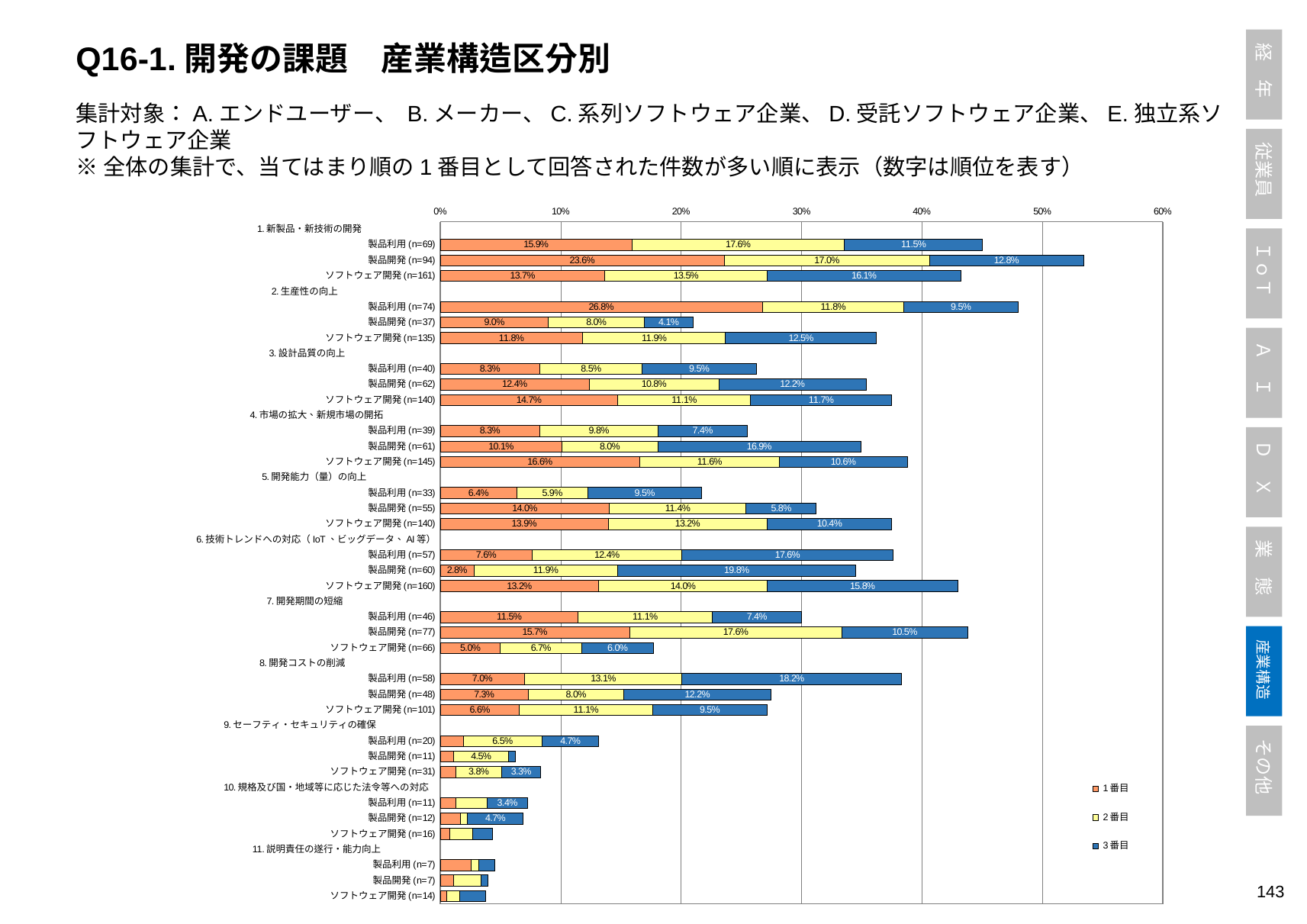

Q16-1.開発の課題　産業構造区分別
集計対象：A.エンドユーザー、 B.メーカー、C.系列ソフトウェア企業、D.受託ソフトウェア企業、E.独立系ソフトウェア企業
※全体の集計で、当てはまり順の1番目として回答された件数が多い順に表示（数字は順位を表す）

### Chart

| Category | 1番目 | 2番目 | 3番目 |
|---|---|---|---|
| 1.新製品・新技術の開発                                | None | None | None |
| 製品利用(n=69) | 0.1592356687898089 | 0.17647058823529413 | 0.11486486486486487 |
| 製品開発(n=94) | 0.23595505617977527 | 0.17045454545454544 | 0.12790697674418605 |
| ソフトウェア開発(n=161) | 0.1368421052631579 | 0.1347708894878706 | 0.16076294277929154 |
| 2.生産性の向上                                          | None | None | None |
| 製品利用(n=74) | 0.267515923566879 | 0.11764705882352941 | 0.0945945945945946 |
| 製品開発(n=37) | 0.0898876404494382 | 0.07954545454545454 | 0.040697674418604654 |
| ソフトウェア開発(n=135) | 0.11842105263157894 | 0.11859838274932614 | 0.12534059945504086 |
| 3.設計品質の向上                                       | None | None | None |
| 製品利用(n=40) | 0.08280254777070063 | 0.08496732026143791 | 0.0945945945945946 |
| 製品開発(n=62) | 0.12359550561797752 | 0.10795454545454546 | 0.12209302325581395 |
| ソフトウェア開発(n=140) | 0.14736842105263157 | 0.1105121293800539 | 0.11716621253405994 |
| 4.市場の拡大、新規市場の開拓                       | None | None | None |
| 製品利用(n=39) | 0.08280254777070063 | 0.09803921568627451 | 0.07432432432432433 |
| 製品開発(n=61) | 0.10112359550561797 | 0.07954545454545454 | 0.1686046511627907 |
| ソフトウェア開発(n=145) | 0.16578947368421051 | 0.11590296495956873 | 0.10626702997275204 |
| 5.開発能力（量）の向上                              | None | None | None |
| 製品利用(n=33) | 0.06369426751592357 | 0.058823529411764705 | 0.0945945945945946 |
| 製品開発(n=55) | 0.1404494382022472 | 0.11363636363636363 | 0.05813953488372093 |
| ソフトウェア開発(n=140) | 0.1394736842105263 | 0.1320754716981132 | 0.10354223433242507 |
| 6.技術トレンドへの対応（IoT、ビッグデータ、AI等） | None | None | None |
| 製品利用(n=57) | 0.07643312101910828 | 0.12418300653594772 | 0.17567567567567569 |
| 製品開発(n=60) | 0.028089887640449437 | 0.11931818181818182 | 0.19767441860465115 |
| ソフトウェア開発(n=160) | 0.13157894736842105 | 0.14016172506738545 | 0.15803814713896458 |
| 7.開発期間の短縮                                        | None | None | None |
| 製品利用(n=46) | 0.11464968152866242 | 0.1111111111111111 | 0.07432432432432433 |
| 製品開発(n=77) | 0.15730337078651685 | 0.17613636363636365 | 0.10465116279069768 |
| ソフトウェア開発(n=66) | 0.05 | 0.0673854447439353 | 0.05994550408719346 |
| 8.開発コストの削減                                       | None | None | None |
| 製品利用(n=58) | 0.07006369426751592 | 0.13071895424836602 | 0.18243243243243243 |
| 製品開発(n=48) | 0.07303370786516854 | 0.07954545454545454 | 0.12209302325581395 |
| ソフトウェア開発(n=101) | 0.06578947368421052 | 0.1105121293800539 | 0.09536784741144415 |
| 9.セーフティ・セキュリティの確保                          | None | None | None |
| 製品利用(n=20) | 0.01910828025477707 | 0.06535947712418301 | 0.0472972972972973 |
| 製品開発(n=11) | 0.011235955056179775 | 0.045454545454545456 | 0.005813953488372093 |
| ソフトウェア開発(n=31) | 0.013157894736842105 | 0.03773584905660377 | 0.0326975476839237 |
| 10.規格及び国・地域等に応じた法令等への対応    | None | None | None |
| 製品利用(n=11) | 0.012738853503184714 | 0.026143790849673203 | 0.033783783783783786 |
| 製品開発(n=12) | 0.016853932584269662 | 0.005681818181818182 | 0.046511627906976744 |
| ソフトウェア開発(n=16) | 0.007894736842105263 | 0.018867924528301886 | 0.01634877384196185 |
| 11.説明責任の遂行・能力向上                        | None | None | None |
| 製品利用(n=7) | 0.025477707006369428 | 0.006535947712418301 | 0.013513513513513514 |
| 製品開発(n=7) | 0.011235955056179775 | 0.022727272727272728 | 0.005813953488372093 |
| ソフトウェア開発(n=14) | 0.005263157894736842 | 0.01078167115902965 | 0.021798365122615803 |
143